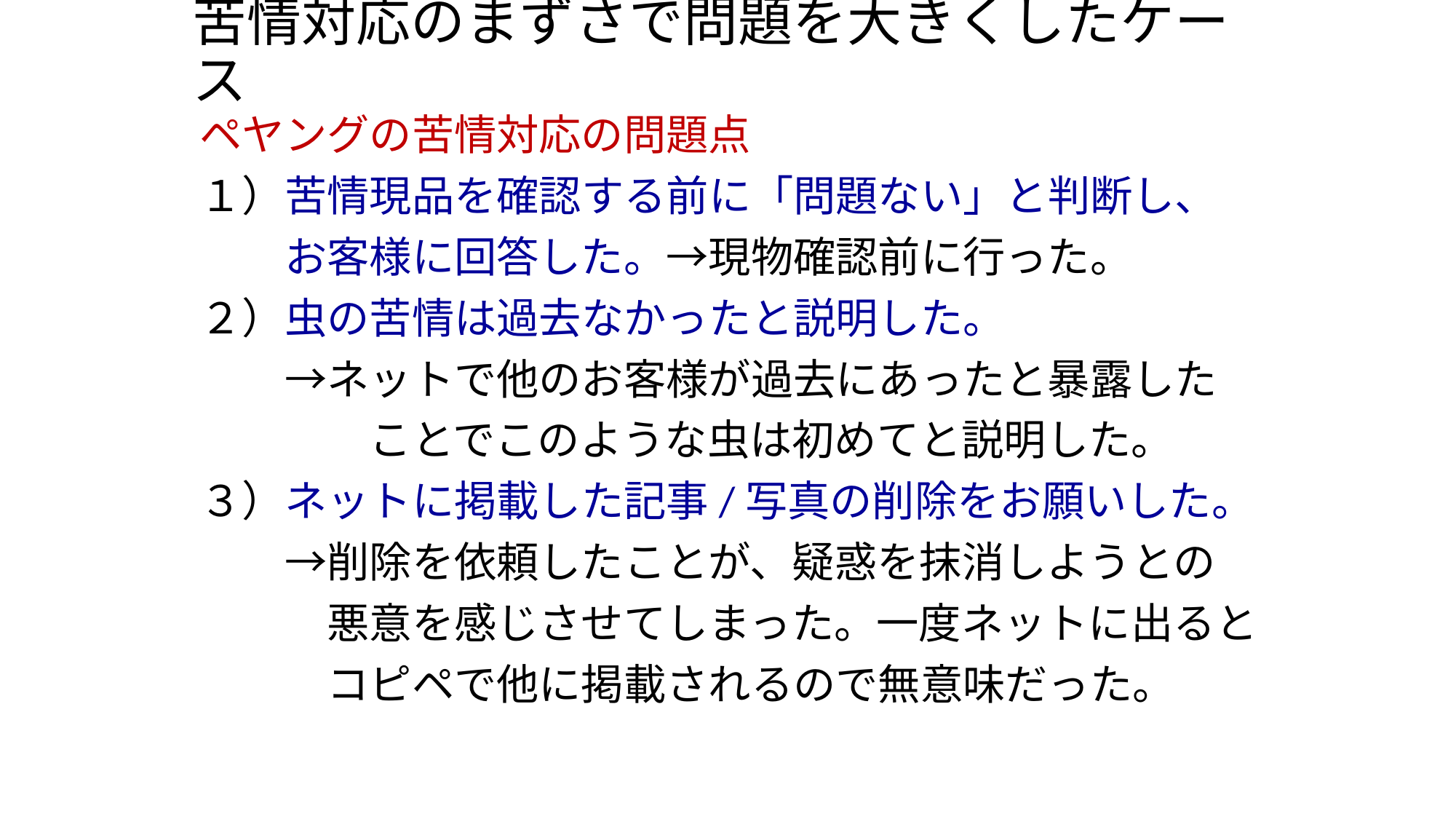

# 苦情対応のまずさで問題を大きくしたケース
ペヤングの苦情対応の問題点
１）苦情現品を確認する前に「問題ない」と判断し、
　　お客様に回答した。→現物確認前に行った。
２）虫の苦情は過去なかったと説明した。
　　→ネットで他のお客様が過去にあったと暴露した
　　　　ことでこのような虫は初めてと説明した。
３）ネットに掲載した記事/写真の削除をお願いした。
　　→削除を依頼したことが、疑惑を抹消しようとの
　　　悪意を感じさせてしまった。一度ネットに出ると
　　　コピペで他に掲載されるので無意味だった。